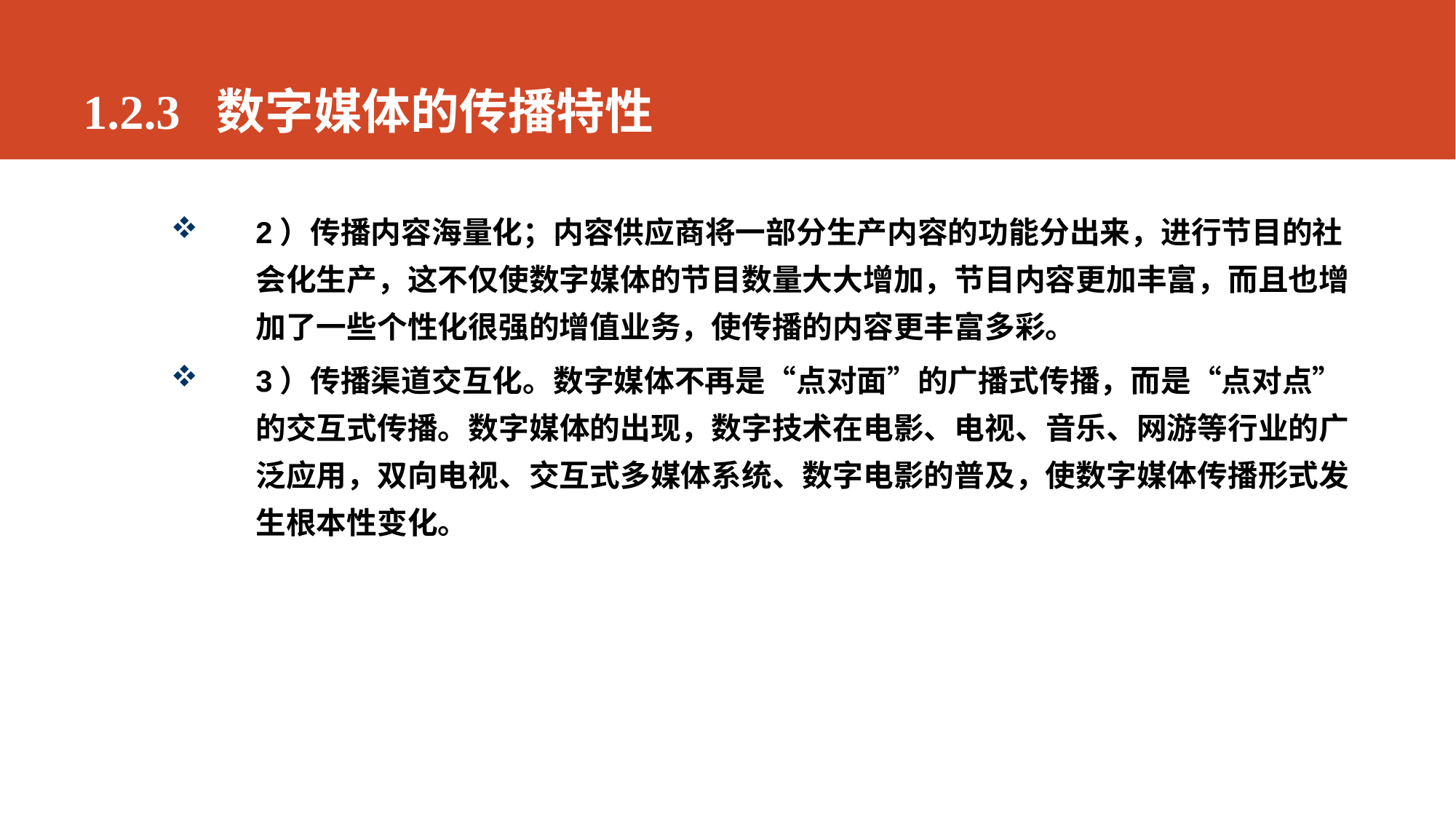

# 1.2.3  数字媒体的传播特性
2）传播内容海量化；内容供应商将一部分生产内容的功能分出来，进行节目的社会化生产，这不仅使数字媒体的节目数量大大增加，节目内容更加丰富，而且也增加了一些个性化很强的增值业务，使传播的内容更丰富多彩。
3）传播渠道交互化。数字媒体不再是“点对面”的广播式传播，而是“点对点”的交互式传播。数字媒体的出现，数字技术在电影、电视、音乐、网游等行业的广泛应用，双向电视、交互式多媒体系统、数字电影的普及，使数字媒体传播形式发生根本性变化。